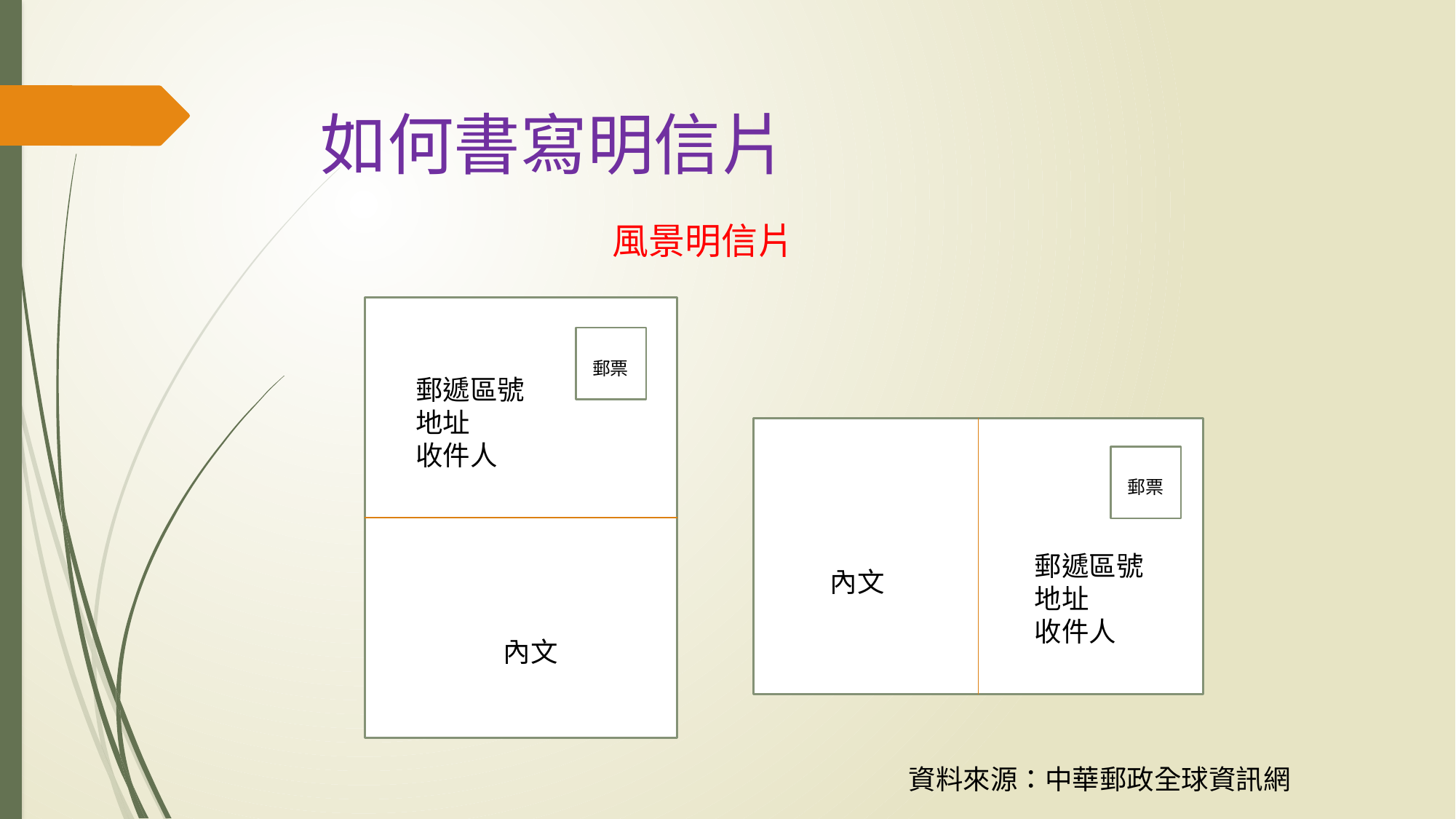

# 如何書寫明信片
風景明信片

郵票
郵遞區號
地址
收件人

郵票
郵遞區號
地址
收件人
內文
內文
資料來源：中華郵政全球資訊網